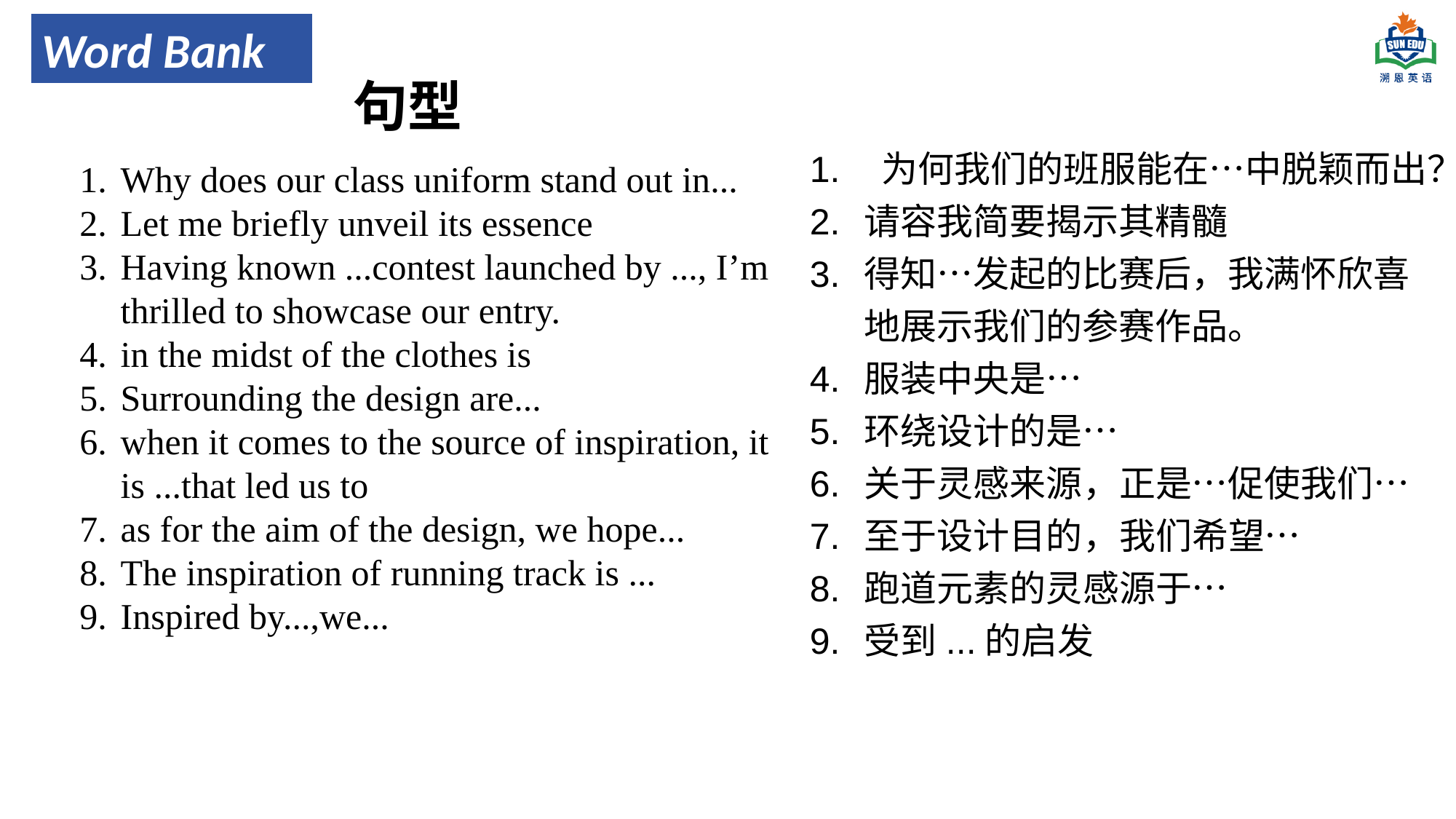

Word Bank
句型
 为何我们的班服能在…中脱颖而出？
请容我简要揭示其精髓
得知…发起的比赛后，我满怀欣喜地展示我们的参赛作品。
服装中央是…
环绕设计的是…
关于灵感来源，正是…促使我们…
至于设计目的，我们希望…
跑道元素的灵感源于…
受到...的启发
Why does our class uniform stand out in...
Let me briefly unveil its essence
Having known ...contest launched by ..., I’m thrilled to showcase our entry.
in the midst of the clothes is
Surrounding the design are...
when it comes to the source of inspiration, it is ...that led us to
as for the aim of the design, we hope...
The inspiration of running track is ...
Inspired by...,we...